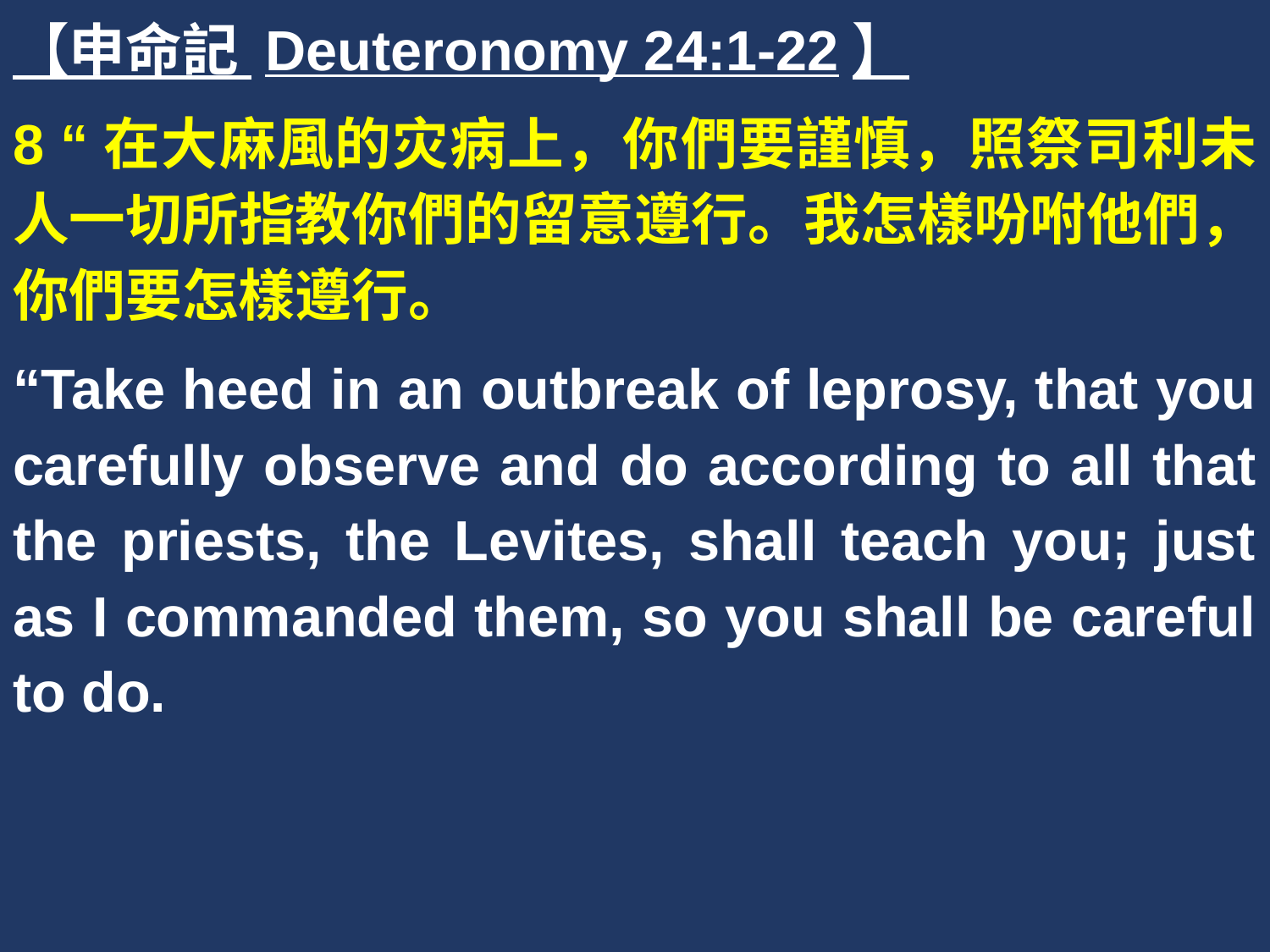

【申命記 Deuteronomy 24:1-22】
8 “在大麻風的灾病上，你們要謹慎，照祭司利未人一切所指教你們的留意遵行。我怎樣吩咐他們，你們要怎樣遵行。
“Take heed in an outbreak of leprosy, that you carefully observe and do according to all that the priests, the Levites, shall teach you; just as I commanded them, so you shall be careful to do.